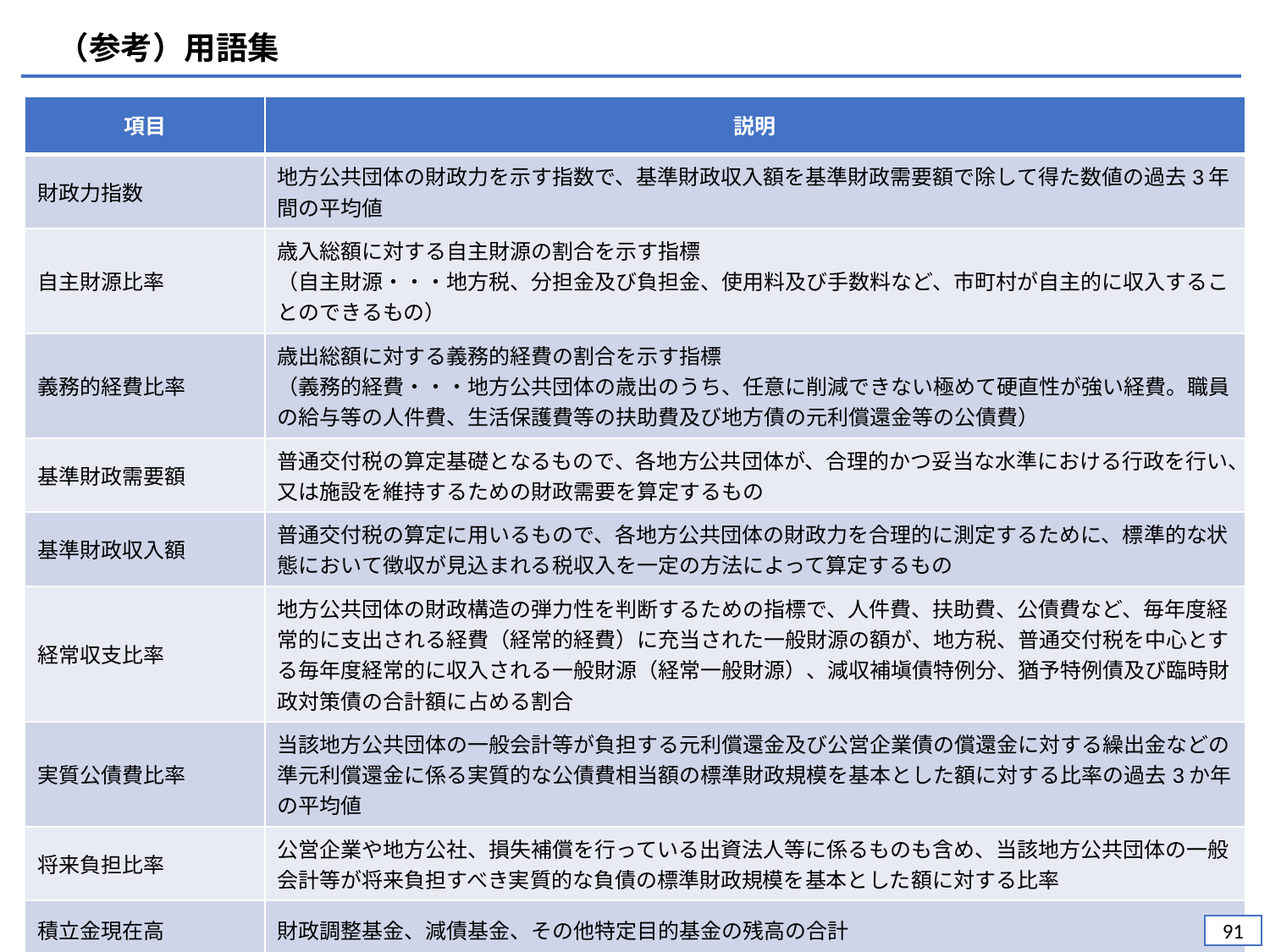

（参考）用語集
| 項目 | 説明 |
| --- | --- |
| 財政力指数 | 地方公共団体の財政力を示す指数で、基準財政収入額を基準財政需要額で除して得た数値の過去3年間の平均値 |
| 自主財源比率 | 歳入総額に対する自主財源の割合を示す指標 （自主財源・・・地方税、分担金及び負担金、使用料及び手数料など、市町村が自主的に収入することのできるもの） |
| 義務的経費比率 | 歳出総額に対する義務的経費の割合を示す指標 （義務的経費・・・地方公共団体の歳出のうち、任意に削減できない極めて硬直性が強い経費。職員の給与等の人件費、生活保護費等の扶助費及び地方債の元利償還金等の公債費） |
| 基準財政需要額 | 普通交付税の算定基礎となるもので、各地方公共団体が、合理的かつ妥当な水準における行政を行い、又は施設を維持するための財政需要を算定するもの |
| 基準財政収入額 | 普通交付税の算定に用いるもので、各地方公共団体の財政力を合理的に測定するために、標準的な状態において徴収が見込まれる税収入を一定の方法によって算定するもの |
| 経常収支比率 | 地方公共団体の財政構造の弾力性を判断するための指標で、人件費、扶助費、公債費など、毎年度経常的に支出される経費（経常的経費）に充当された一般財源の額が、地方税、普通交付税を中心とする毎年度経常的に収入される一般財源（経常一般財源）、減収補塡債特例分、猶予特例債及び臨時財政対策債の合計額に占める割合 |
| 実質公債費比率 | 当該地方公共団体の一般会計等が負担する元利償還金及び公営企業債の償還金に対する繰出金などの準元利償還金に係る実質的な公債費相当額の標準財政規模を基本とした額に対する比率の過去3か年の平均値 |
| 将来負担比率 | 公営企業や地方公社、損失補償を行っている出資法人等に係るものも含め、当該地方公共団体の一般会計等が将来負担すべき実質的な負債の標準財政規模を基本とした額に対する比率 |
| 積立金現在高 | 財政調整基金、減債基金、その他特定目的基金の残高の合計 |
91